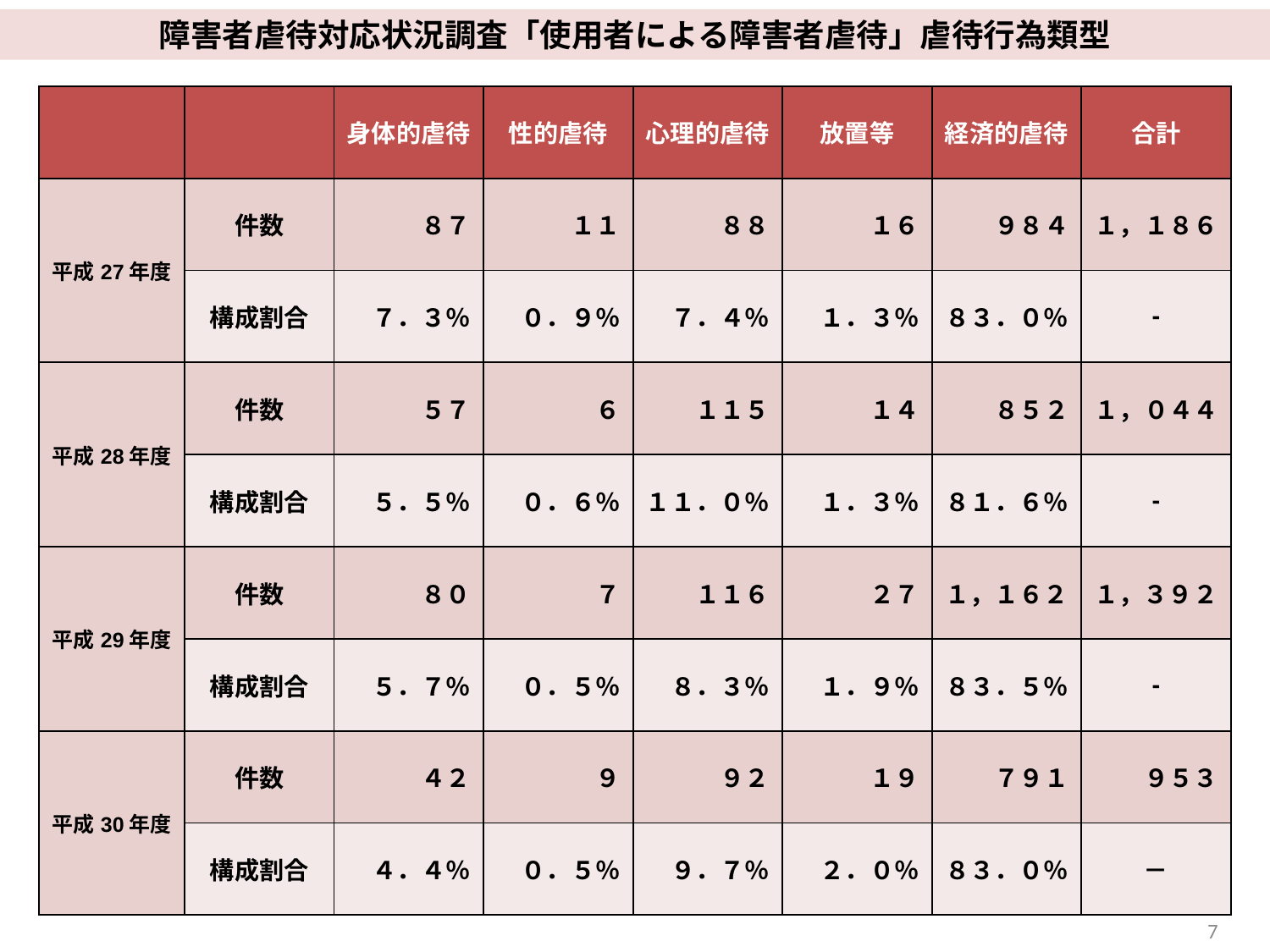

障害者虐待対応状況調査「使用者による障害者虐待」虐待行為類型
|  |  | 身体的虐待 | 性的虐待 | 心理的虐待 | 放置等 | 経済的虐待 | 合計 |
| --- | --- | --- | --- | --- | --- | --- | --- |
| 平成27年度 | 件数 | ８７ | １１ | ８８ | １６ | ９８４ | １，１８６ |
|  | 構成割合 | ７．３％ | ０．９％ | ７．４％ | １．３％ | ８３．０％ | - |
| 平成28年度 | 件数 | ５７ | ６ | １１５ | １４ | ８５２ | １，０４４ |
|  | 構成割合 | ５．５％ | ０．６％ | １１．０％ | １．３％ | ８１．６％ | - |
| 平成29年度 | 件数 | ８０ | ７ | １１６ | ２７ | １，１６２ | １，３９２ |
|  | 構成割合 | ５．７％ | ０．５％ | ８．３％ | １．９％ | ８３．５％ | - |
| 平成30年度 | 件数 | ４２ | ９ | ９２ | １９ | ７９１ | ９５３ |
|  | 構成割合 | ４．４％ | ０．５％ | ９．７％ | ２．０％ | ８３．０％ | － |
7